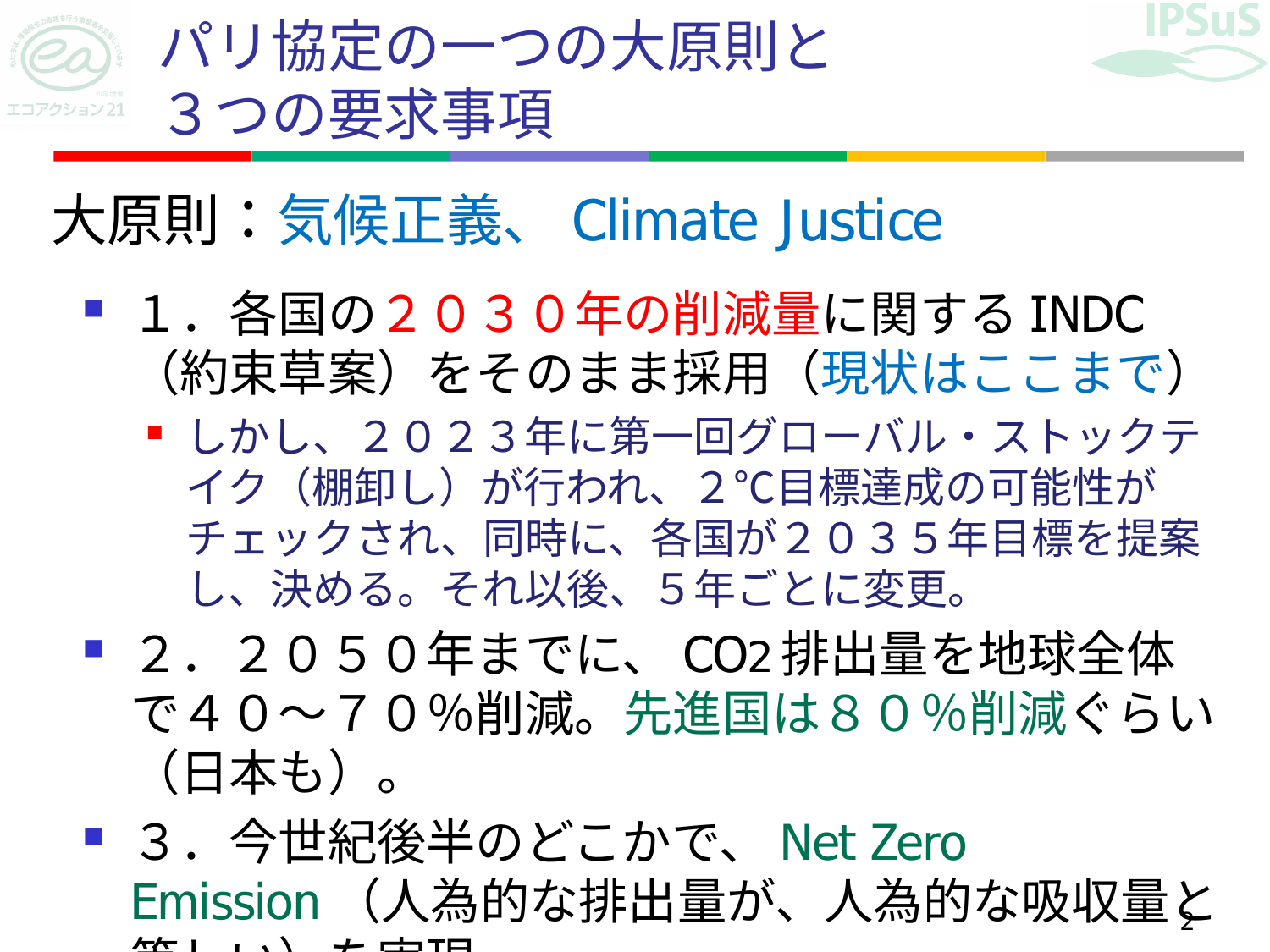

# パリ協定の一つの大原則と ３つの要求事項

大原則：気候正義、Climate Justice
１．各国の２０３０年の削減量に関するINDC（約束草案）をそのまま採用（現状はここまで）
しかし、２０２３年に第一回グローバル・ストックテイク（棚卸し）が行われ、２℃目標達成の可能性がチェックされ、同時に、各国が２０３５年目標を提案し、決める。それ以後、５年ごとに変更。
２．２０５０年までに、CO2排出量を地球全体で４０～７０％削減。先進国は８０％削減ぐらい（日本も）。
３．今世紀後半のどこかで、Net Zero Emission（人為的な排出量が、人為的な吸収量と等しい）を実現
2